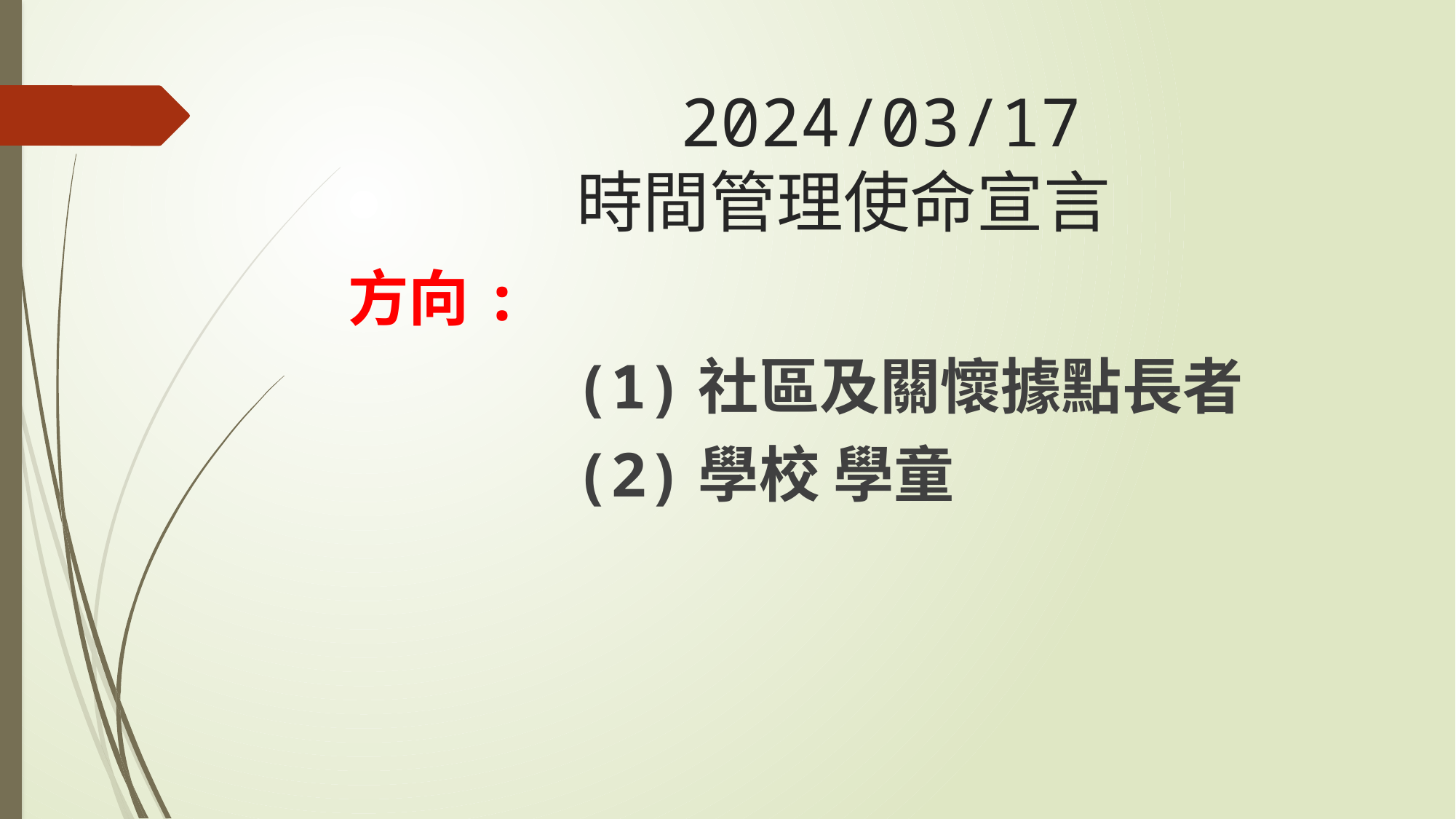

# 2024/03/17 時間管理使命宣言
 方向:
       (1)社區及關懷據點長者
       (2)學校 學童